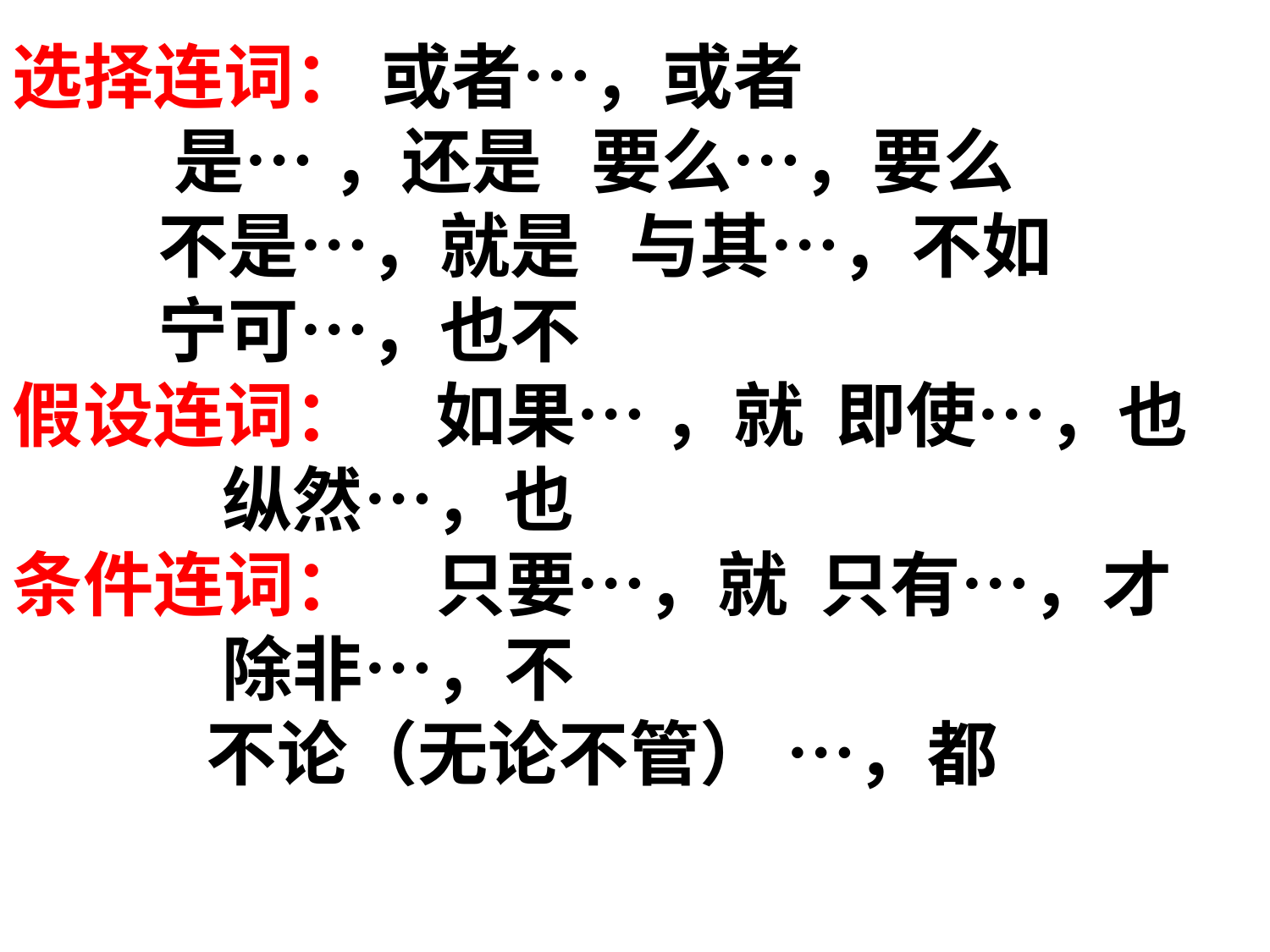

选择连词： 或者…，或者
         是… ，还是   要么…，要么
        不是…，就是   与其…，不如
        宁可…，也不
假设连词：　如果… ，就  即使…，也
            纵然…，也
条件连词：　只要…，就  只有…，才
            除非…，不
           不论（无论不管） …，都